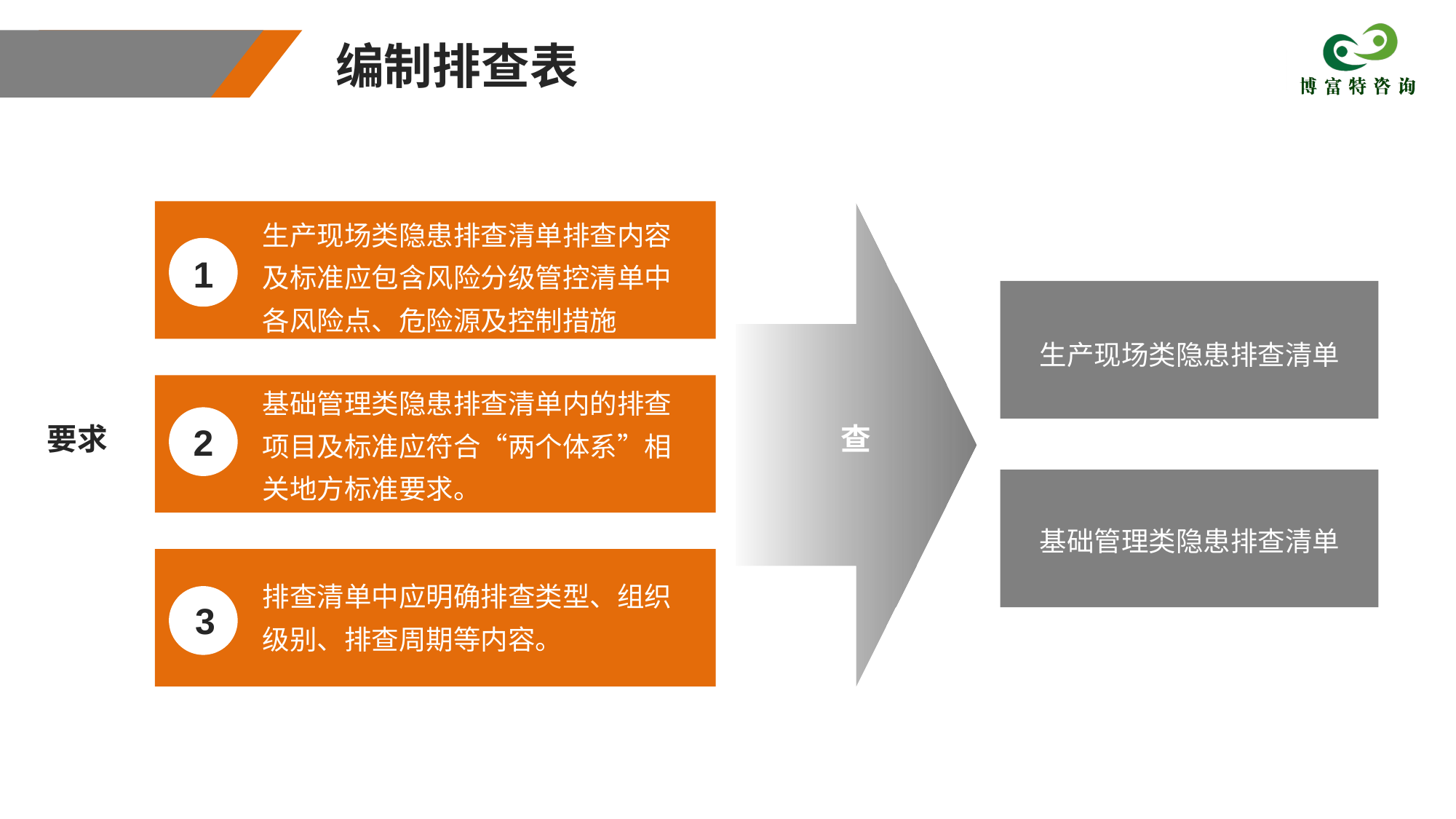

编制排查表

生产现场类隐患排查清单排查内容及标准应包含风险分级管控清单中各风险点、危险源及控制措施

1

生产现场类隐患排查清单
基础管理类隐患排查清单内的排查项目及标准应符合“两个体系”相关地方标准要求。

要求
2
查

基础管理类隐患排查清单

排查清单中应明确排查类型、组织级别、排查周期等内容。

3